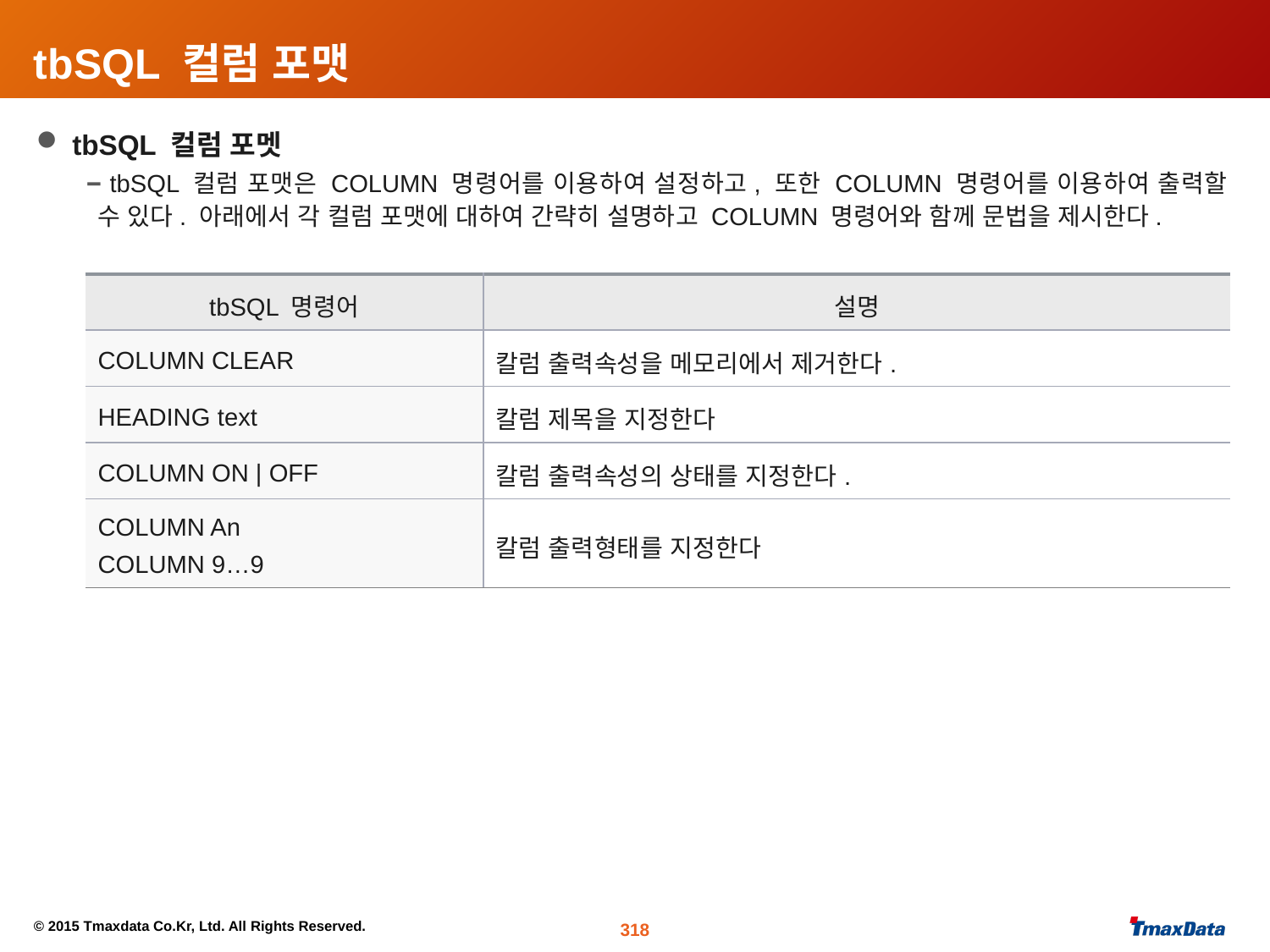

# tbSQL 컬럼 포맷
 tbSQL 컬럼 포멧
 tbSQL 컬럼 포맷은 COLUMN 명령어를 이용하여 설정하고, 또한 COLUMN 명령어를 이용하여 출력할 수 있다. 아래에서 각 컬럼 포맷에 대하여 간략히 설명하고 COLUMN 명령어와 함께 문법을 제시한다.
| tbSQL 명령어 | 설명 |
| --- | --- |
| COLUMN CLEAR | 칼럼 출력속성을 메모리에서 제거한다. |
| HEADING text | 칼럼 제목을 지정한다 |
| COLUMN ON | OFF | 칼럼 출력속성의 상태를 지정한다. |
| COLUMN An COLUMN 9…9 | 칼럼 출력형태를 지정한다 |